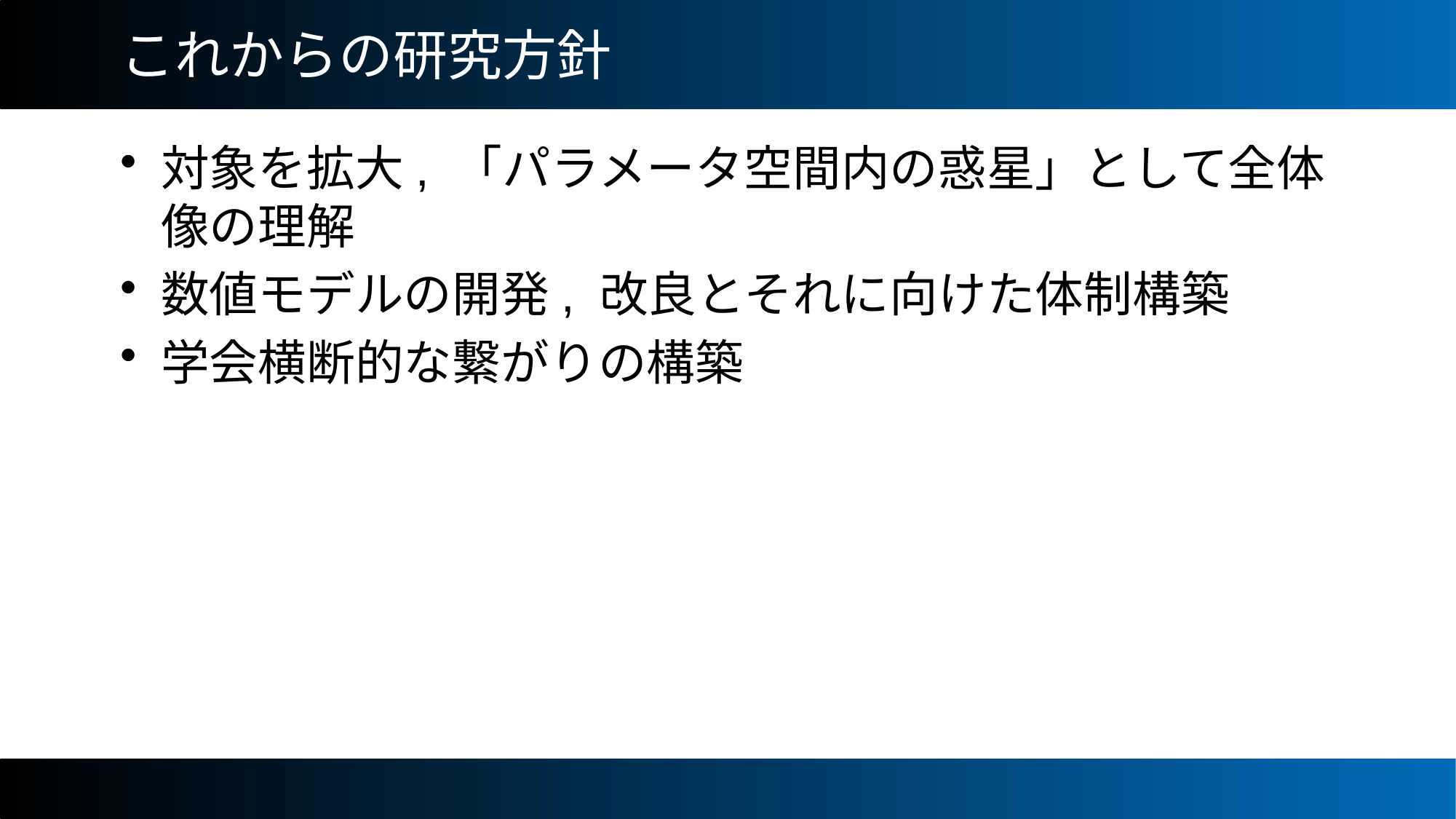

# これからの研究方針
対象を拡大, 「パラメータ空間内の惑星」として全体像の理解
数値モデルの開発, 改良とそれに向けた体制構築
学会横断的な繋がりの構築